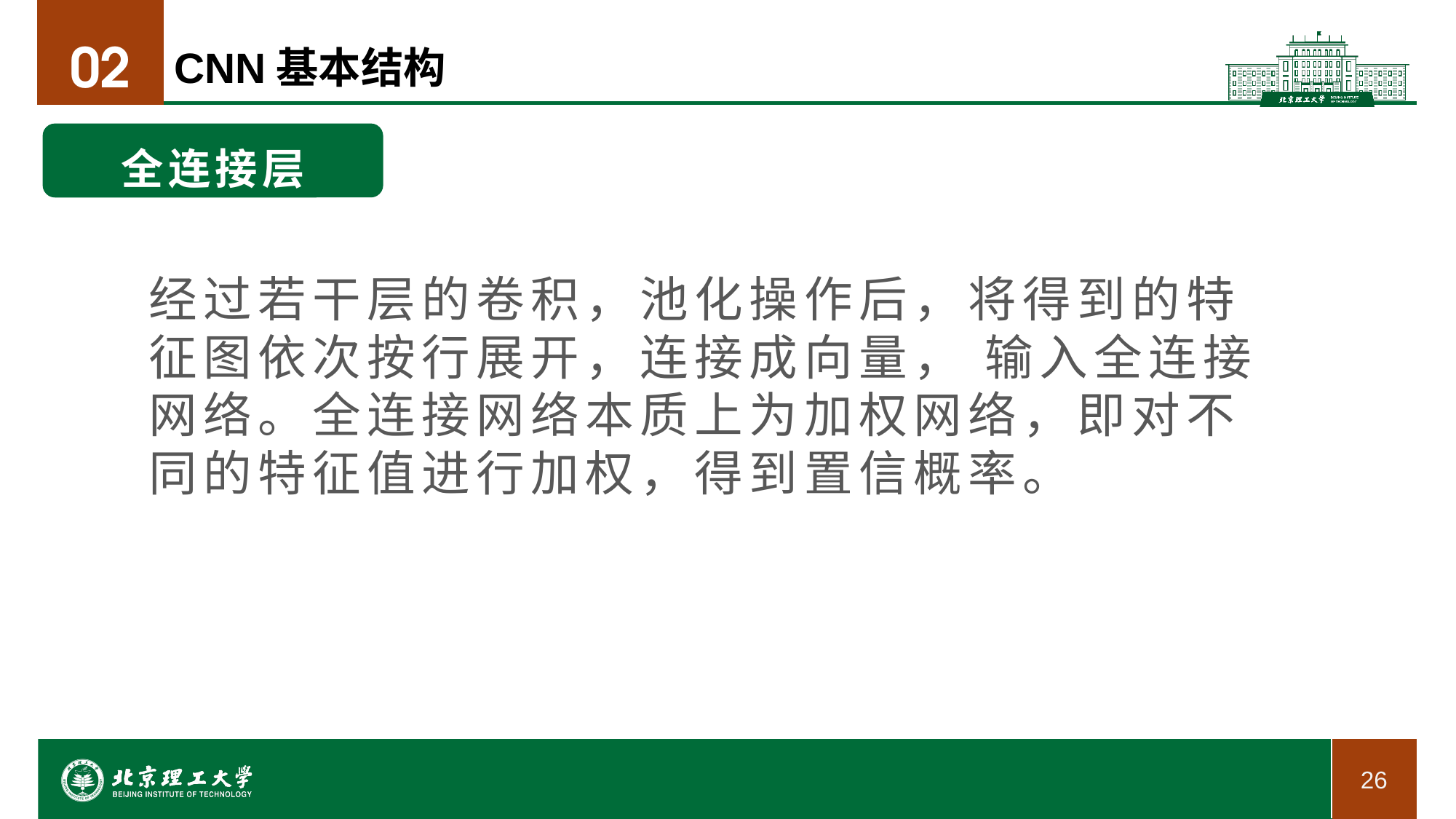

02
# CNN基本结构
全连接层
经过若干层的卷积，池化操作后，将得到的特征图依次按行展开，连接成向量， 输入全连接网络。全连接网络本质上为加权网络，即对不同的特征值进行加权，得到置信概率。